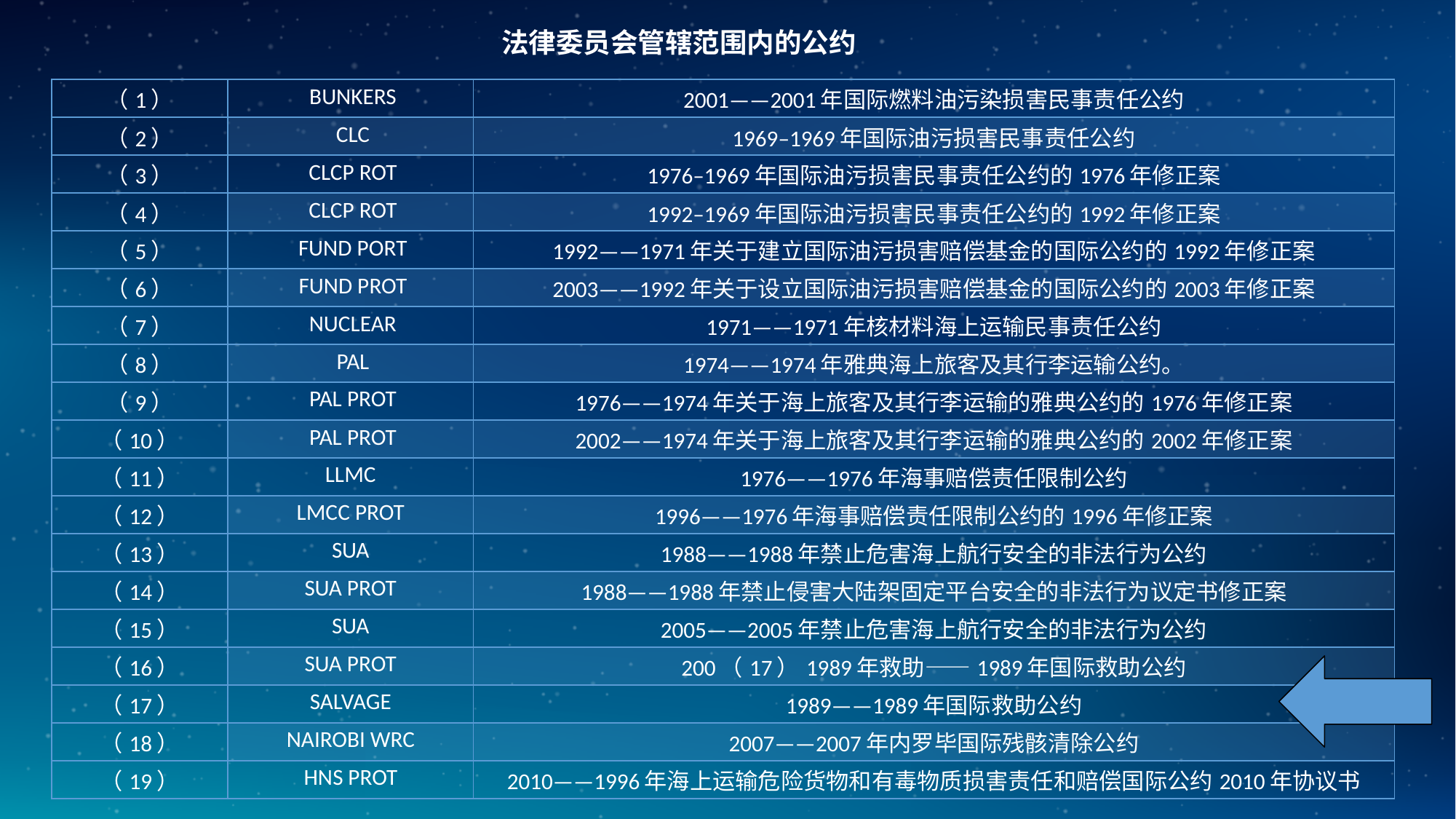

法律委员会管辖范围内的公约
| （1） | BUNKERS | 2001——2001年国际燃料油污染损害民事责任公约 |
| --- | --- | --- |
| （2） | CLC | 1969–1969年国际油污损害民事责任公约 |
| （3） | CLCP ROT | 1976–1969年国际油污损害民事责任公约的1976年修正案 |
| （4） | CLCP ROT | 1992–1969年国际油污损害民事责任公约的1992年修正案 |
| （5） | FUND PORT | 1992——1971年关于建立国际油污损害赔偿基金的国际公约的1992年修正案 |
| （6） | FUND PROT | 2003——1992年关于设立国际油污损害赔偿基金的国际公约的2003年修正案 |
| （7） | NUCLEAR | 1971——1971年核材料海上运输民事责任公约 |
| （8） | PAL | 1974——1974年雅典海上旅客及其行李运输公约。 |
| （9） | PAL PROT | 1976——1974年关于海上旅客及其行李运输的雅典公约的1976年修正案 |
| （10） | PAL PROT | 2002——1974年关于海上旅客及其行李运输的雅典公约的2002年修正案 |
| （11） | LLMC | 1976——1976年海事赔偿责任限制公约 |
| （12） | LMCC PROT | 1996——1976年海事赔偿责任限制公约的1996年修正案 |
| （13） | SUA | 1988——1988年禁止危害海上航行安全的非法行为公约 |
| （14） | SUA PROT | 1988——1988年禁止侵害大陆架固定平台安全的非法行为议定书修正案 |
| （15） | SUA | 2005——2005年禁止危害海上航行安全的非法行为公约 |
| （16） | SUA PROT | 200（17）1989年救助——1989年国际救助公约 |
| （17） | SALVAGE | 1989——1989年国际救助公约 |
| （18） | NAIROBI WRC | 2007——2007年内罗毕国际残骸清除公约 |
| （19） | HNS PROT | 2010——1996年海上运输危险货物和有毒物质损害责任和赔偿国际公约2010年协议书 |